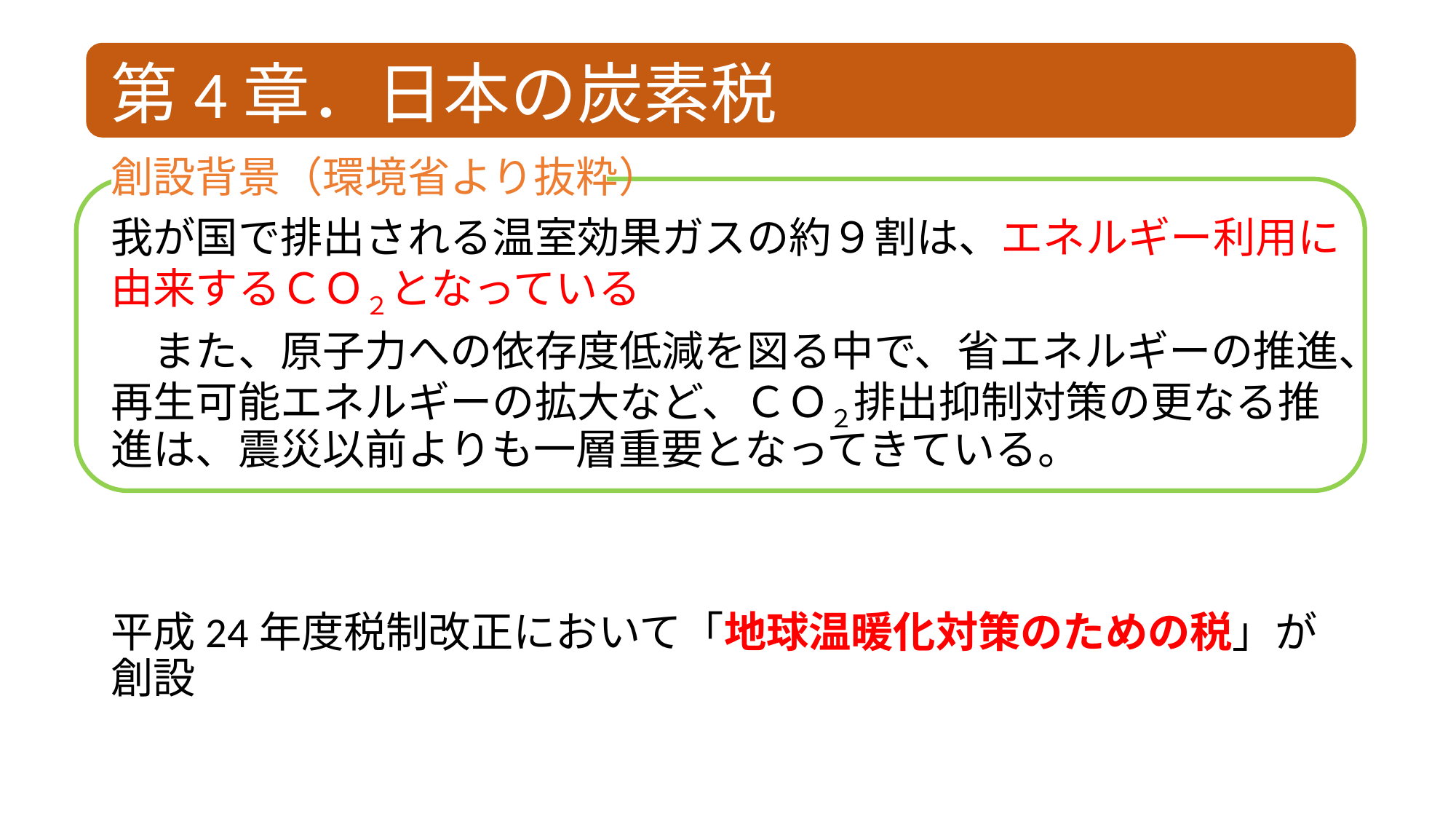

# 第4章．日本の炭素税

創設背景（環境省より抜粋）
我が国で排出される温室効果ガスの約９割は、エネルギー利用に由来するＣＯ２となっている
　また、原子力への依存度低減を図る中で、省エネルギーの推進、再生可能エネルギーの拡大など、ＣＯ２排出抑制対策の更なる推進は、震災以前よりも一層重要となってきている。

平成24年度税制改正において「地球温暖化対策のための税」が創設